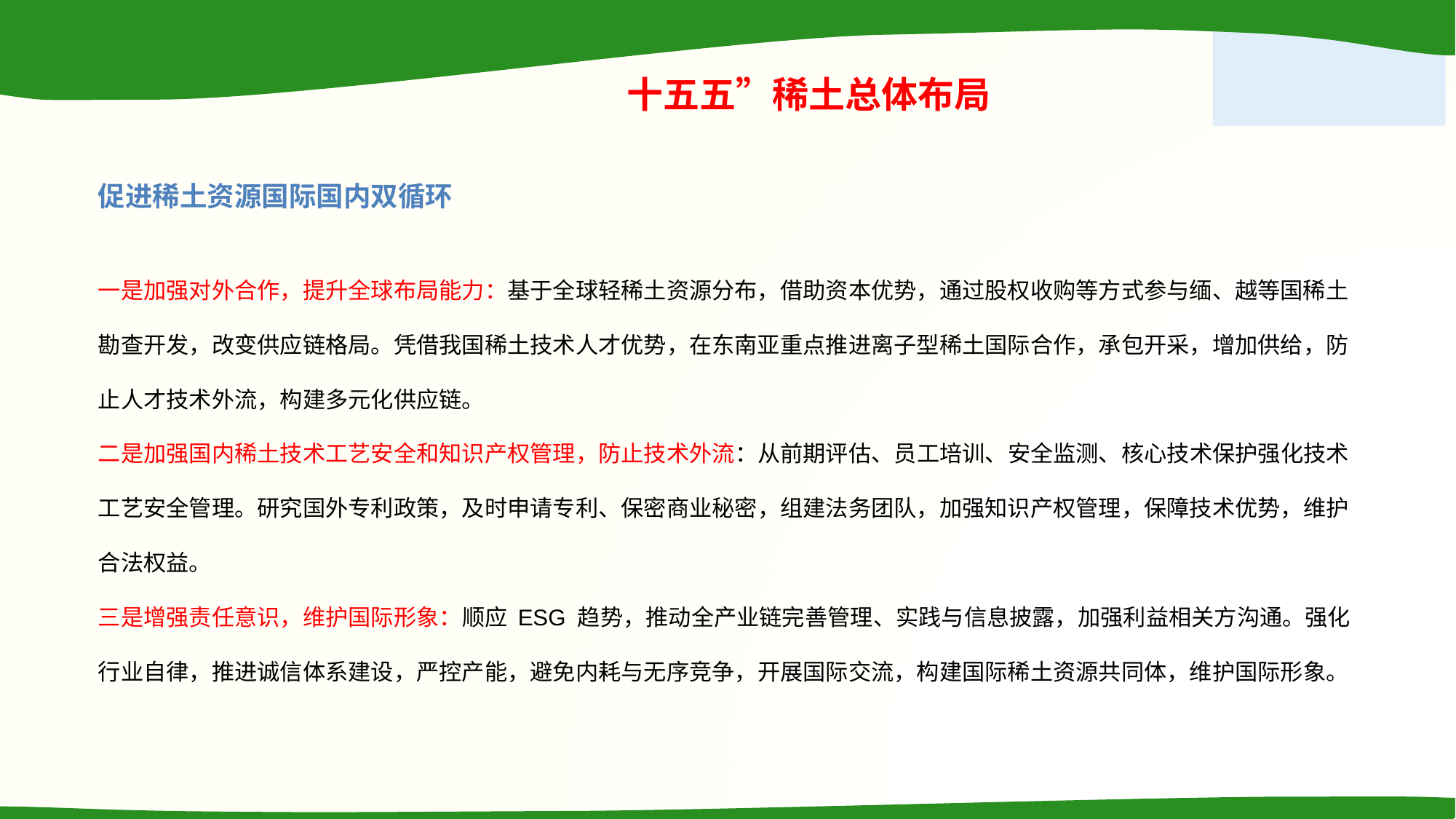

十五五”稀土总体布局
促进稀土资源国际国内双循环

一是加强对外合作，提升全球布局能力：基于全球轻稀土资源分布，借助资本优势，通过股权收购等方式参与缅、越等国稀土勘查开发，改变供应链格局。凭借我国稀土技术人才优势，在东南亚重点推进离子型稀土国际合作，承包开采，增加供给，防止人才技术外流，构建多元化供应链。​
二是加强国内稀土技术工艺安全和知识产权管理，防止技术外流：从前期评估、员工培训、安全监测、核心技术保护强化技术工艺安全管理。研究国外专利政策，及时申请专利、保密商业秘密，组建法务团队，加强知识产权管理，保障技术优势，维护合法权益。​
三是增强责任意识，维护国际形象：顺应 ESG 趋势，推动全产业链完善管理、实践与信息披露，加强利益相关方沟通。强化行业自律，推进诚信体系建设，严控产能，避免内耗与无序竞争，开展国际交流，构建国际稀土资源共同体，维护国际形象。